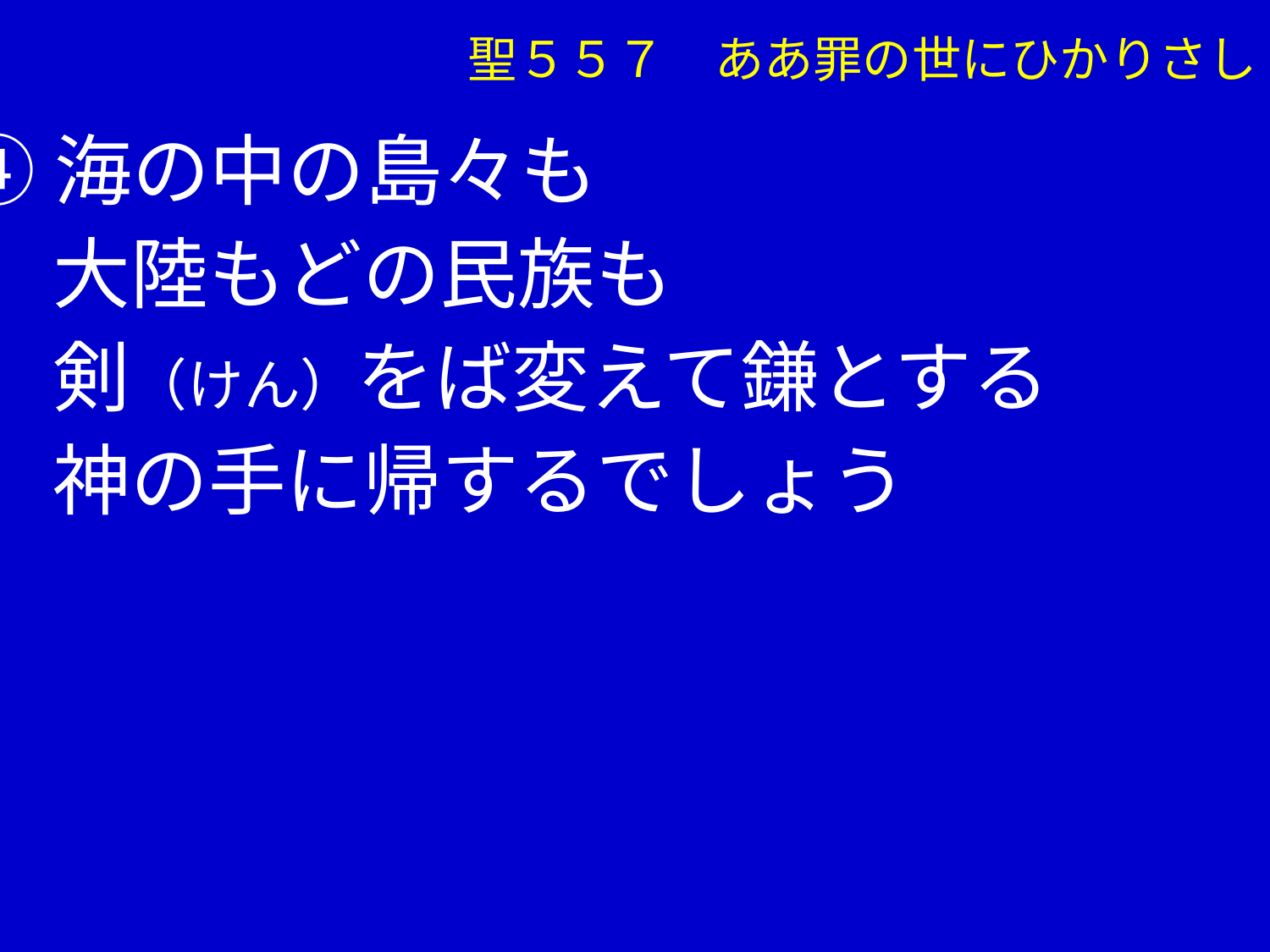

④海の中の島々も
　 大陸もどの民族も
　 剣（けん）をば変えて鎌とする
　 神の手に帰するでしょう
聖５５７　ああ罪の世にひかりさし